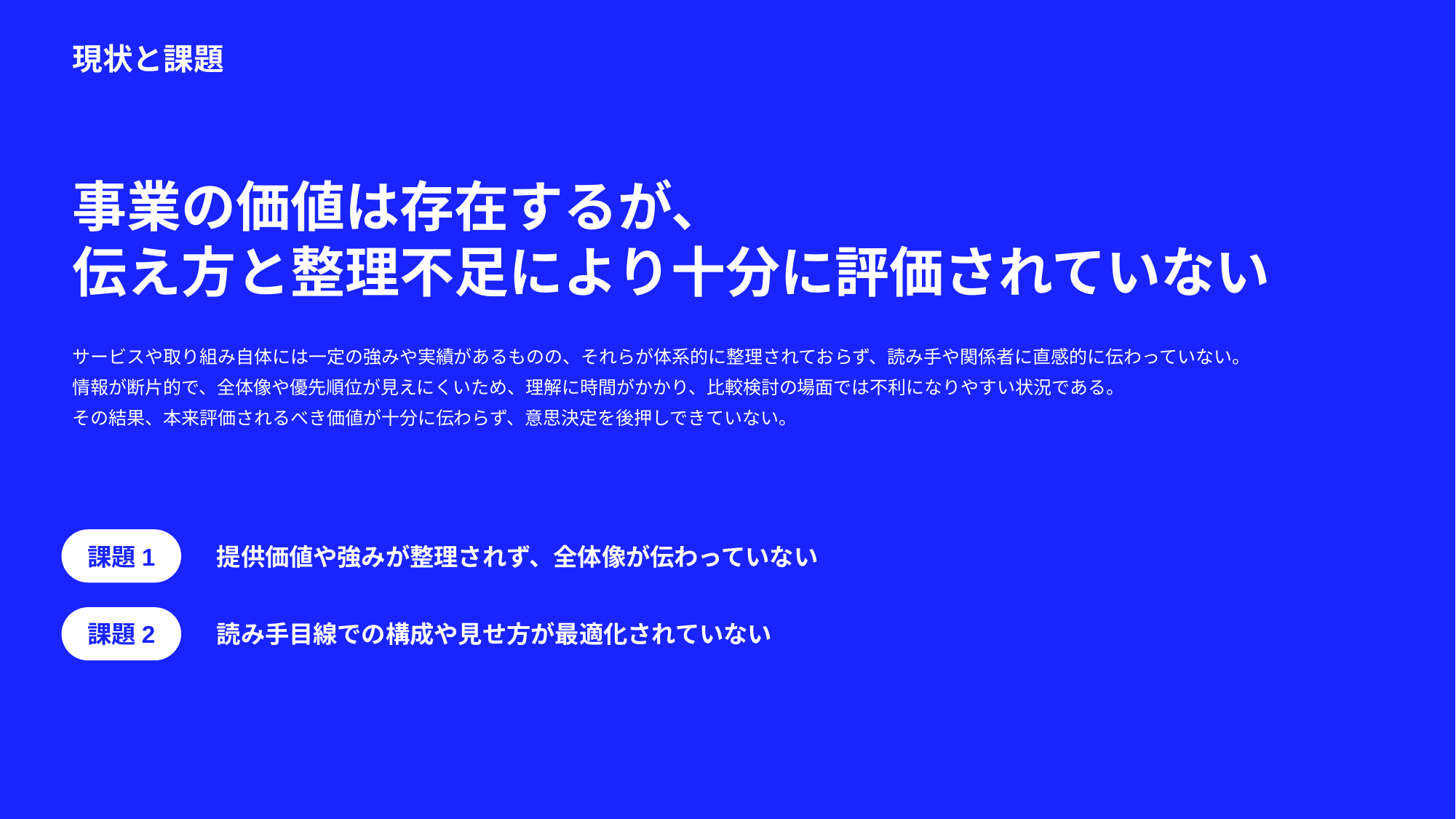

現状と課題
事業の価値は存在するが、
伝え方と整理不足により十分に評価されていない
サービスや取り組み自体には一定の強みや実績があるものの、それらが体系的に整理されておらず、読み手や関係者に直感的に伝わっていない。
情報が断片的で、全体像や優先順位が見えにくいため、理解に時間がかかり、比較検討の場面では不利になりやすい状況である。
その結果、本来評価されるべき価値が十分に伝わらず、意思決定を後押しできていない。
課題1
提供価値や強みが整理されず、全体像が伝わっていない
課題2
読み手目線での構成や見せ方が最適化されていない